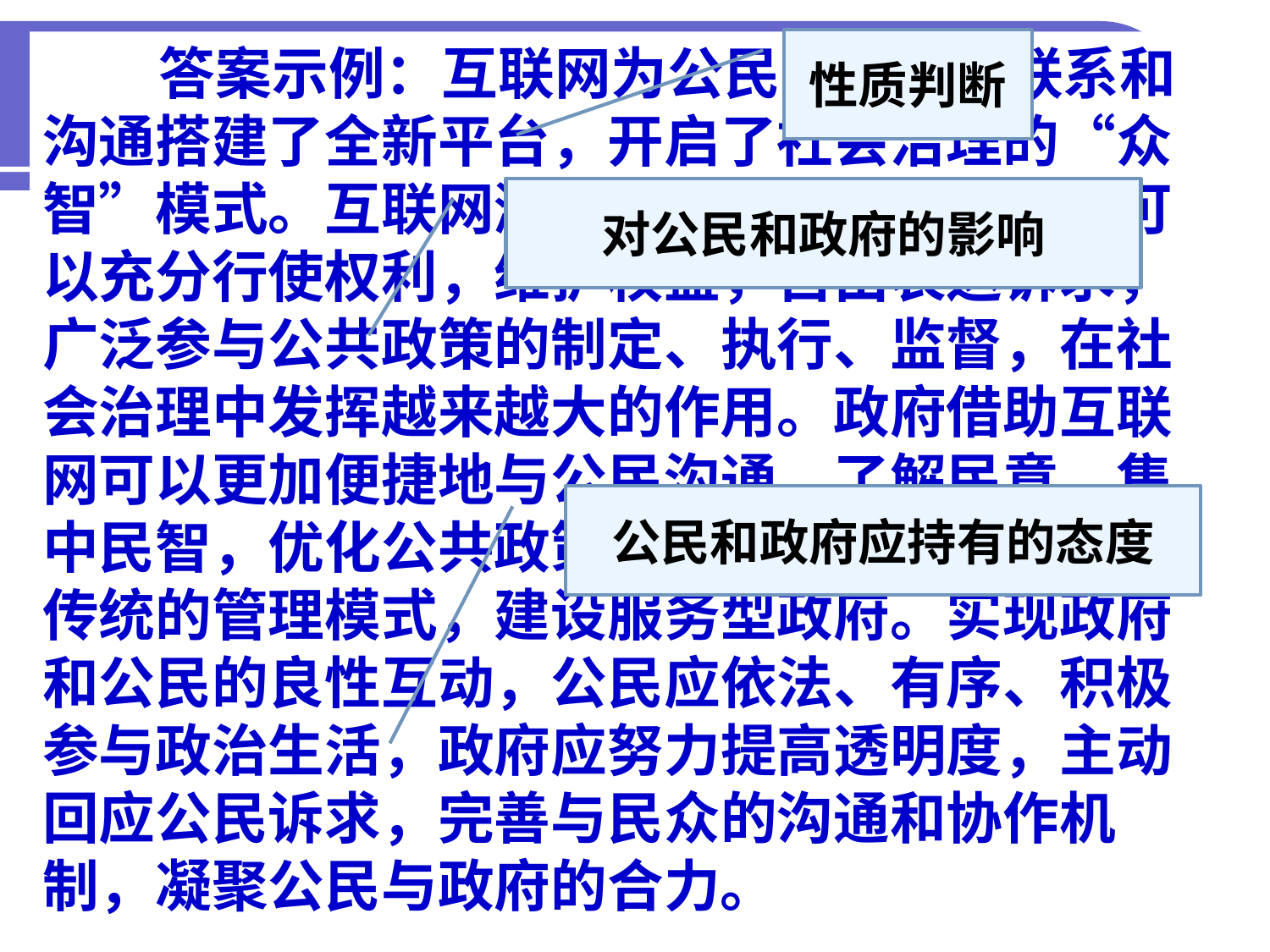

性质判断
        答案示例：互联网为公民与政府的联系和沟通搭建了全新平台，开启了社会治理的“众智”模式。互联网激发了公民的热情，公民可以充分行使权利，维护权益，自由表达诉求，广泛参与公共政策的制定、执行、监督，在社会治理中发挥越来越大的作用。政府借助互联网可以更加便捷地与公民沟通，了解民意、集中民智，优化公共政策，创新社会治理，转变传统的管理模式，建设服务型政府。实现政府和公民的良性互动，公民应依法、有序、积极参与政治生活，政府应努力提高透明度，主动回应公民诉求，完善与民众的沟通和协作机制，凝聚公民与政府的合力。

对公民和政府的影响
        （2015）38.材料三 互联网时代，“众”的力量在社会公共领域发挥着日益重要的作用。互联网给公民参与提供了广阔的平台，也给政府治理模式的创新带来了新的机遇。公民通过社交网络为交管部门提供道路拥堵信息；民间环保组织依据政府公开的环境数据绘制“污染地图”，帮助政府监管污染企业；市政府通过门户网站向市民征集建议；城管部门请商户和市民通过网络平台为执法人员的工作打分。公民与政府在越来越多的社会公共领域中形成合力。
        (3)结合材料，运用政治生活相关知识，以“互联网时代的公民与政府”为题，写一篇短评。要求：观点明确，逻辑清晰，论述合理，200字左右。
公民和政府应持有的态度